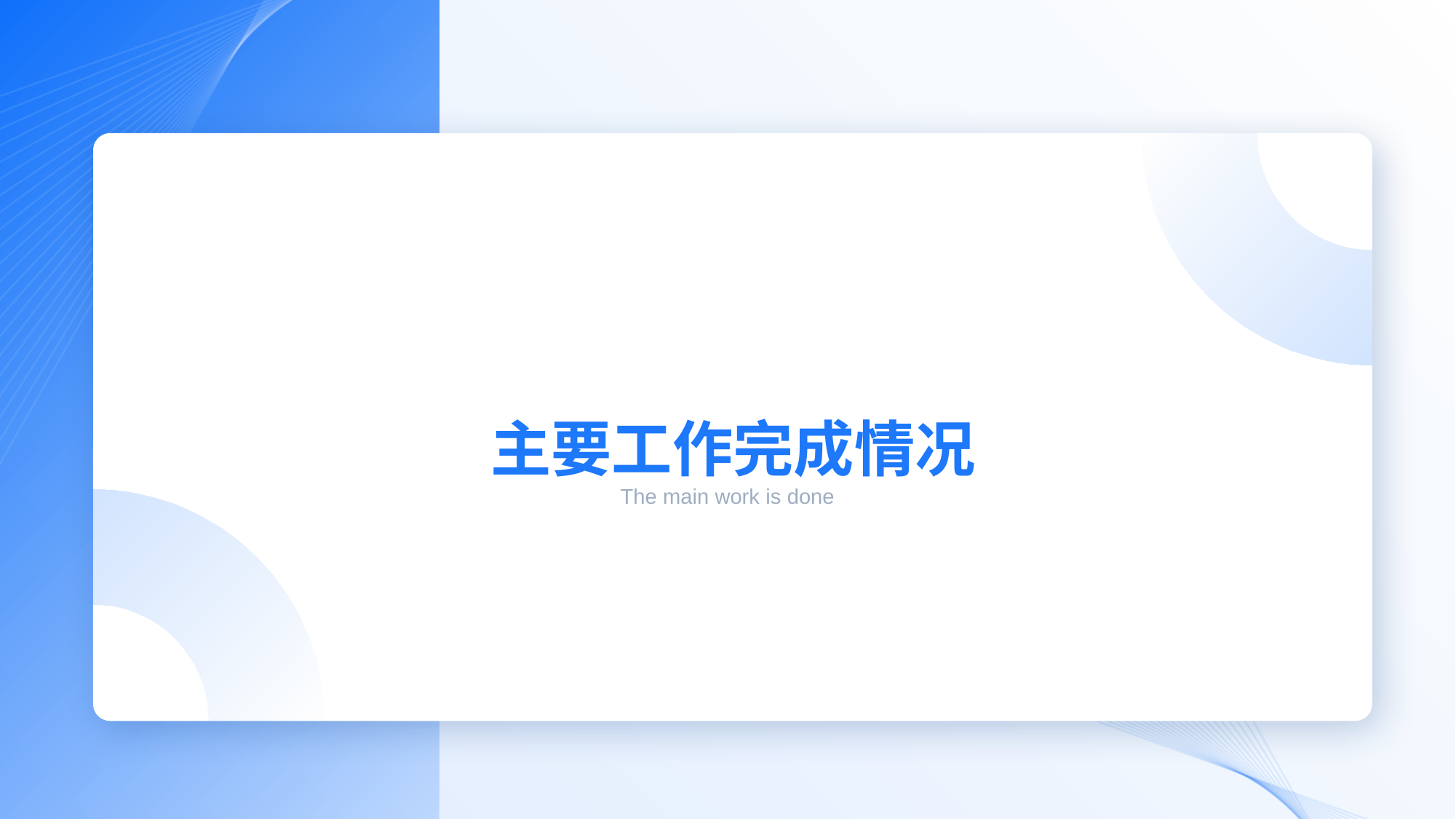

02
主要工作完成情况
The main work is done